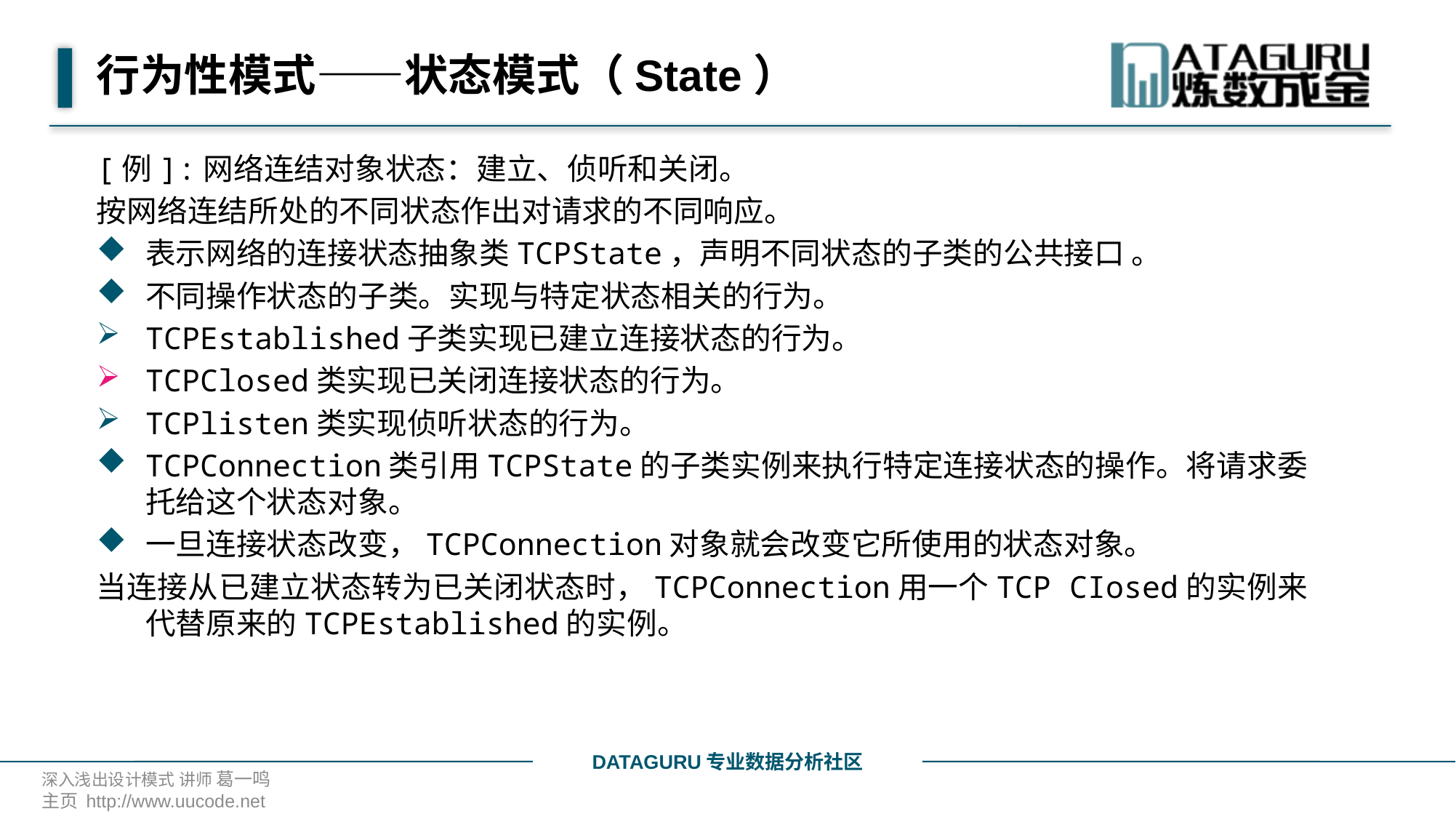

# 行为性模式——状态模式（State）
[例]:网络连结对象状态：建立、侦听和关闭。
按网络连结所处的不同状态作出对请求的不同响应。
表示网络的连接状态抽象类TCPState，声明不同状态的子类的公共接口 。
不同操作状态的子类。实现与特定状态相关的行为。
TCPEstablished子类实现已建立连接状态的行为。
TCPClosed类实现已关闭连接状态的行为。
TCPlisten类实现侦听状态的行为。
TCPConnection类引用TCPState的子类实例来执行特定连接状态的操作。将请求委托给这个状态对象。
一旦连接状态改变，TCPConnection对象就会改变它所使用的状态对象。
当连接从已建立状态转为已关闭状态时，TCPConnection用一个TCP CIosed的实例来代替原来的TCPEstablished的实例。